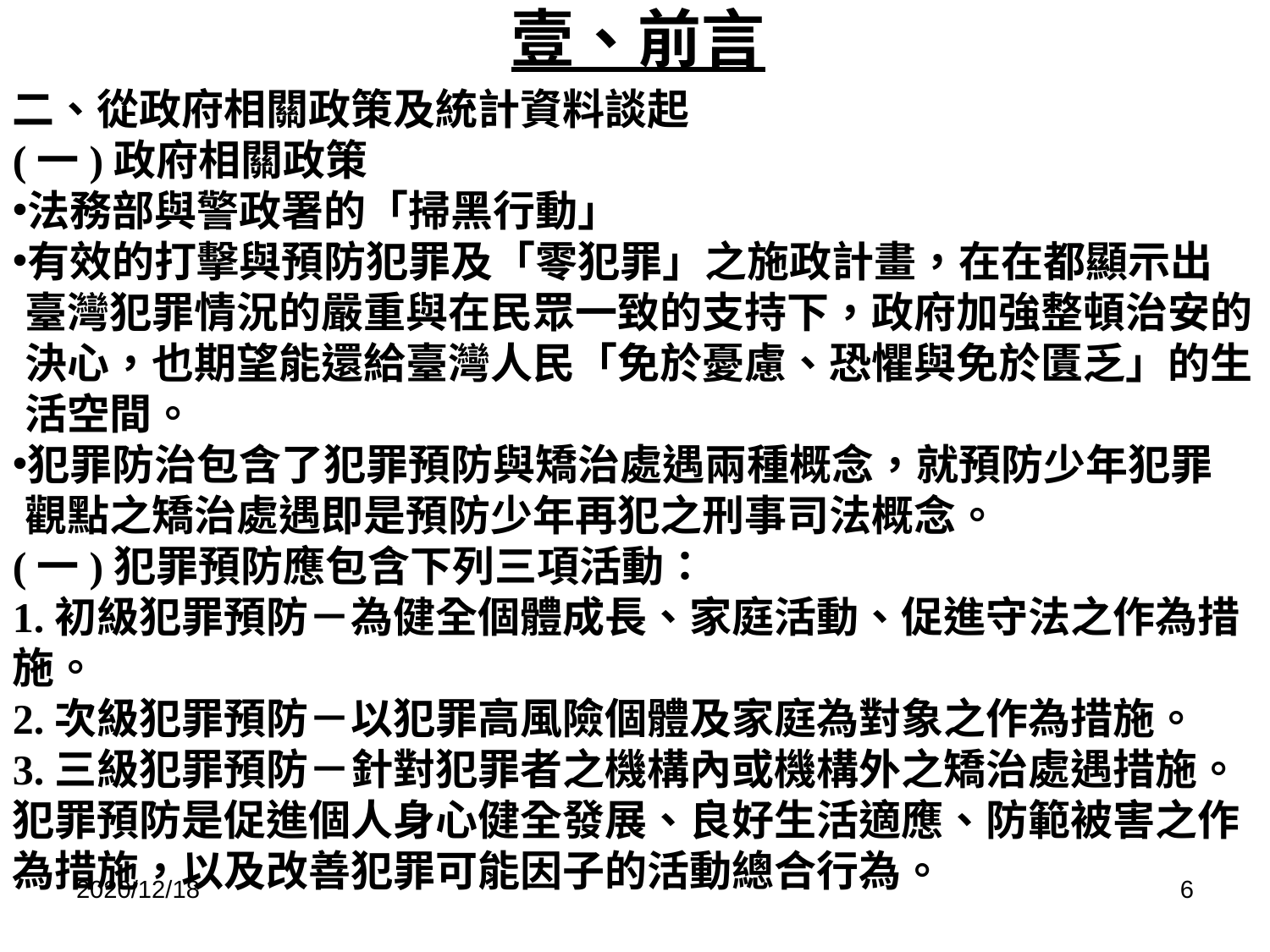

# 壹、前言
二、從政府相關政策及統計資料談起
(一)政府相關政策
法務部與警政署的「掃黑行動」
有效的打擊與預防犯罪及「零犯罪」之施政計畫，在在都顯示出臺灣犯罪情況的嚴重與在民眾一致的支持下，政府加強整頓治安的決心，也期望能還給臺灣人民「免於憂慮、恐懼與免於匱乏」的生活空間。
犯罪防治包含了犯罪預防與矯治處遇兩種概念，就預防少年犯罪觀點之矯治處遇即是預防少年再犯之刑事司法概念。
(一)犯罪預防應包含下列三項活動：
1.初級犯罪預防－為健全個體成長、家庭活動、促進守法之作為措施。
2.次級犯罪預防－以犯罪高風險個體及家庭為對象之作為措施。
3.三級犯罪預防－針對犯罪者之機構內或機構外之矯治處遇措施。
犯罪預防是促進個人身心健全發展、良好生活適應、防範被害之作為措施，以及改善犯罪可能因子的活動總合行為。

2020/12/18
6